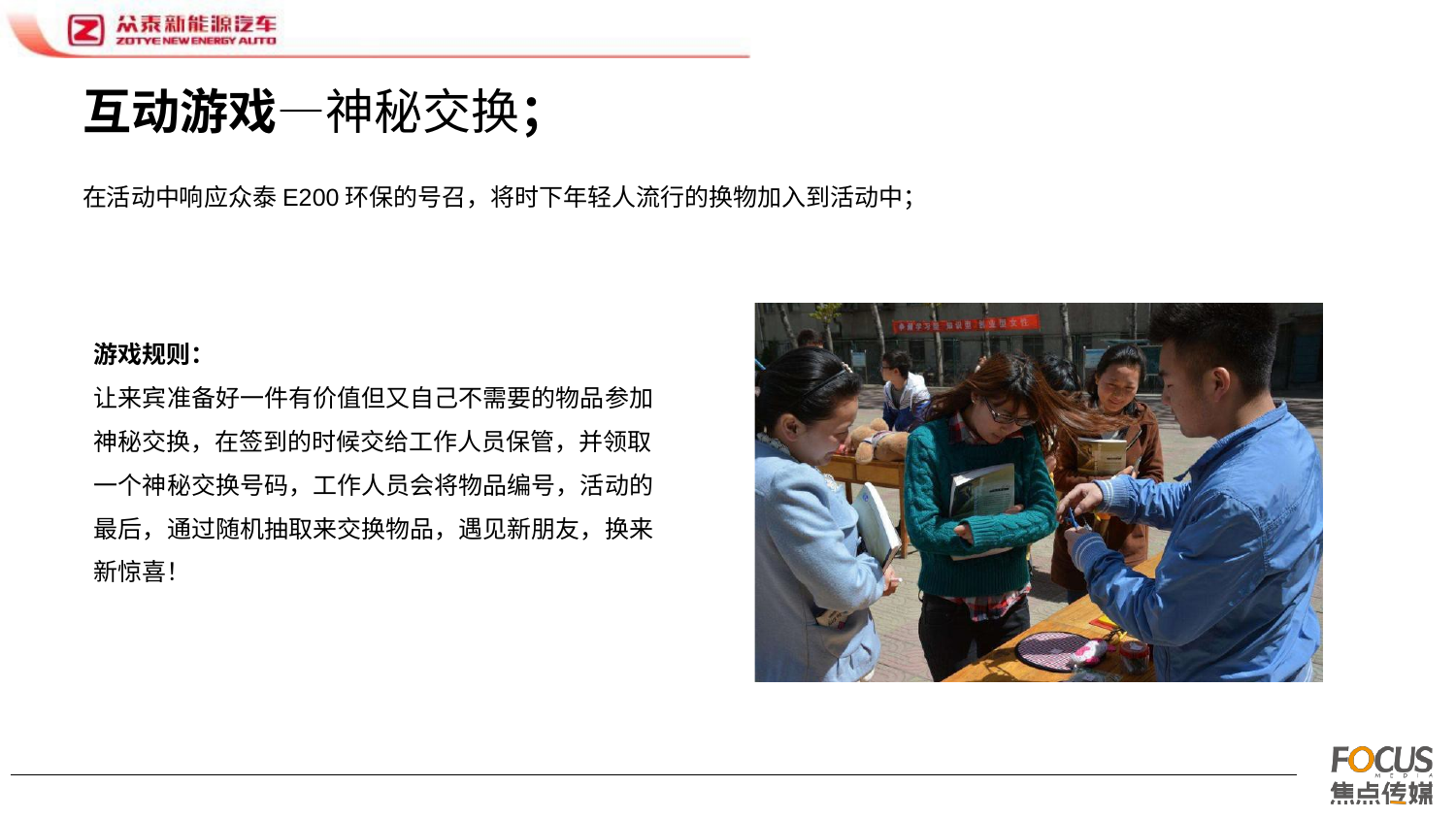

# 互动游戏—神秘交换；
在活动中响应众泰E200环保的号召，将时下年轻人流行的换物加入到活动中；

游戏规则：
让来宾准备好一件有价值但又自己不需要的物品参加 神秘交换，在签到的时候交给工作人员保管，并领取
一个神秘交换号码，工作人员会将物品编号，活动的 最后，通过随机抽取来交换物品，遇见新朋友，换来 新惊喜！